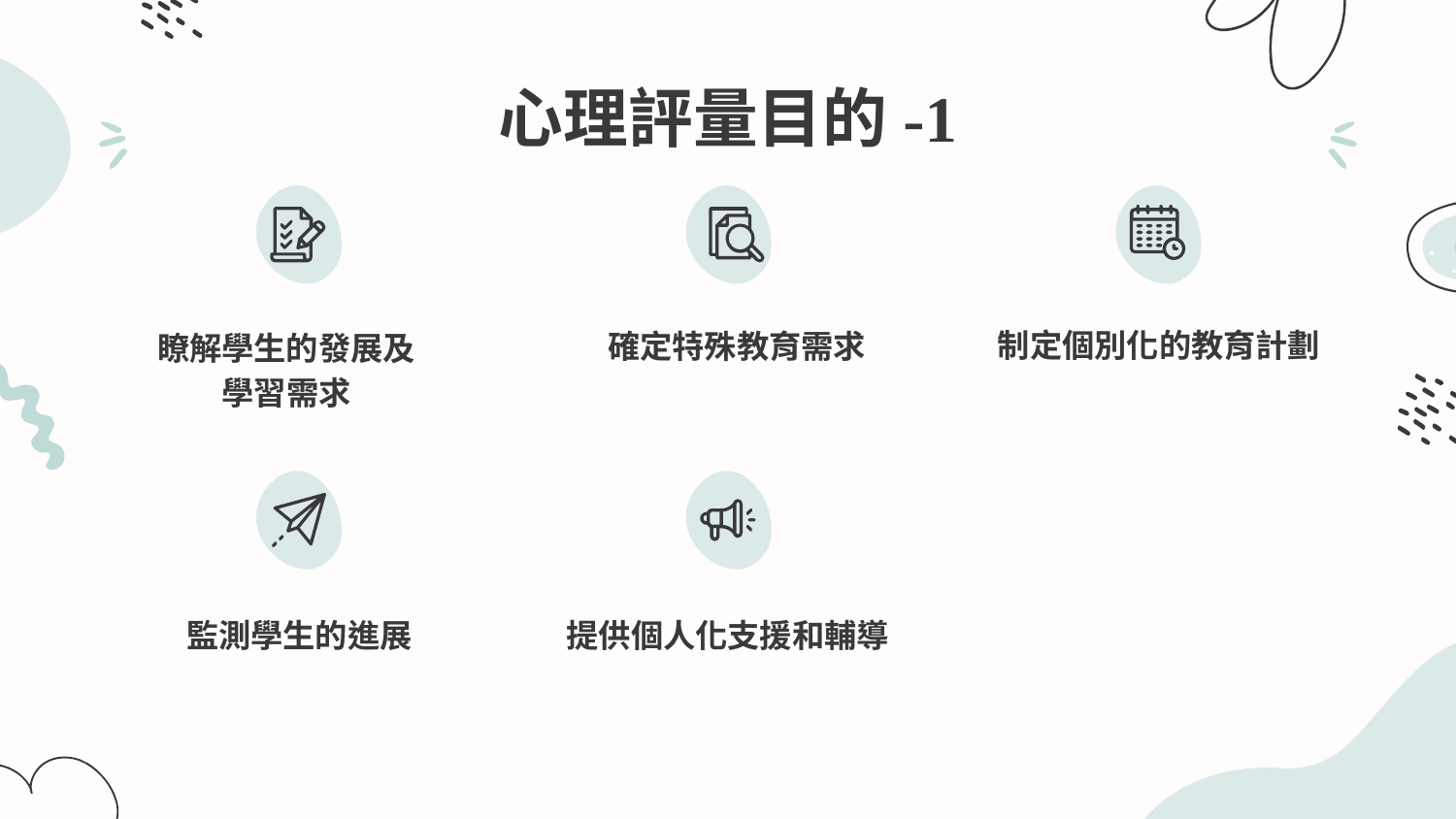

# 心理評量目的-1

制定個別化的教育計劃
確定特殊教育需求
瞭解學生的發展及
學習需求

提供個人化支援和輔導
監測學生的進展